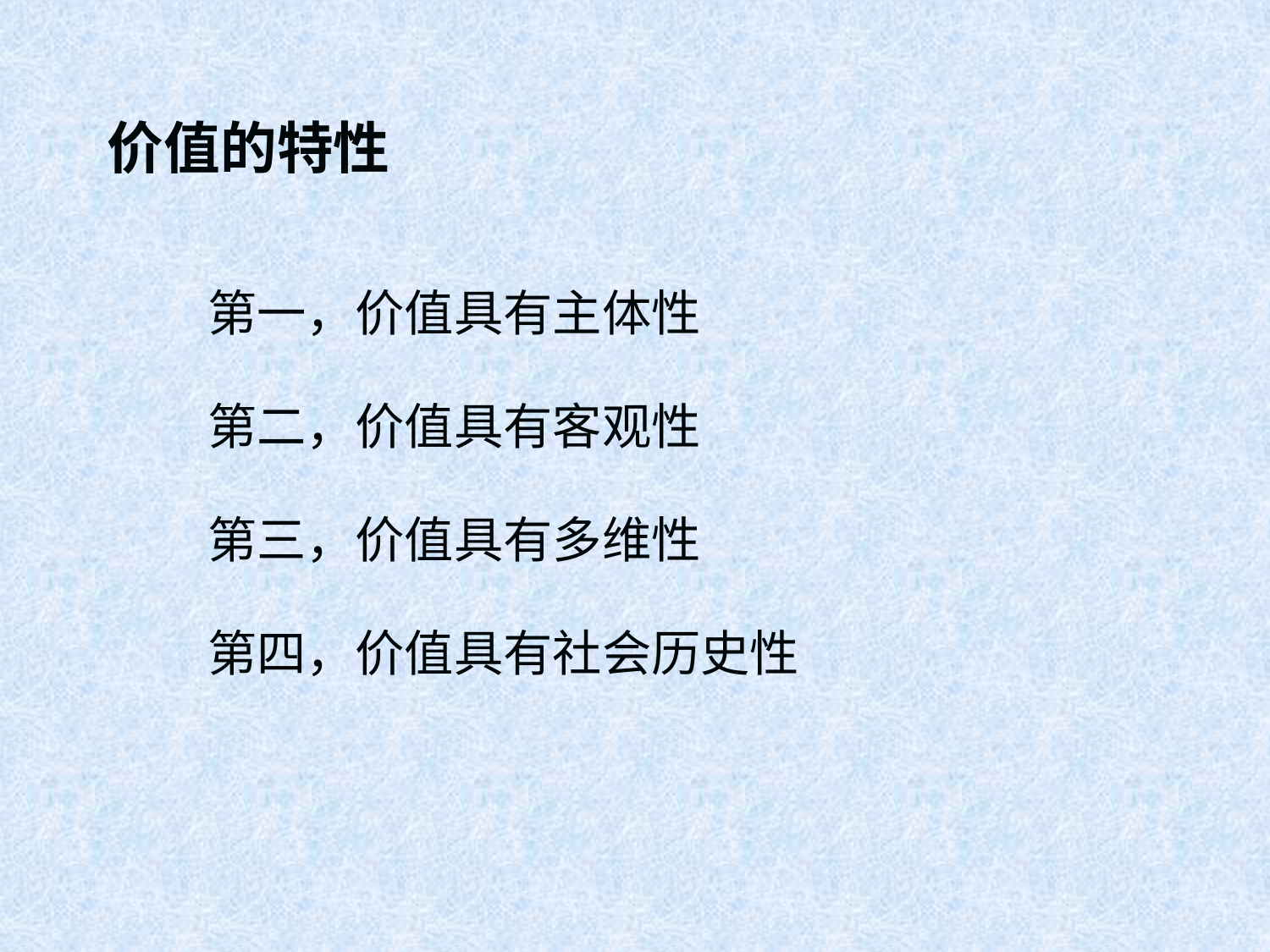

价值的特性
第一，价值具有主体性
第二，价值具有客观性
第三，价值具有多维性
第四，价值具有社会历史性